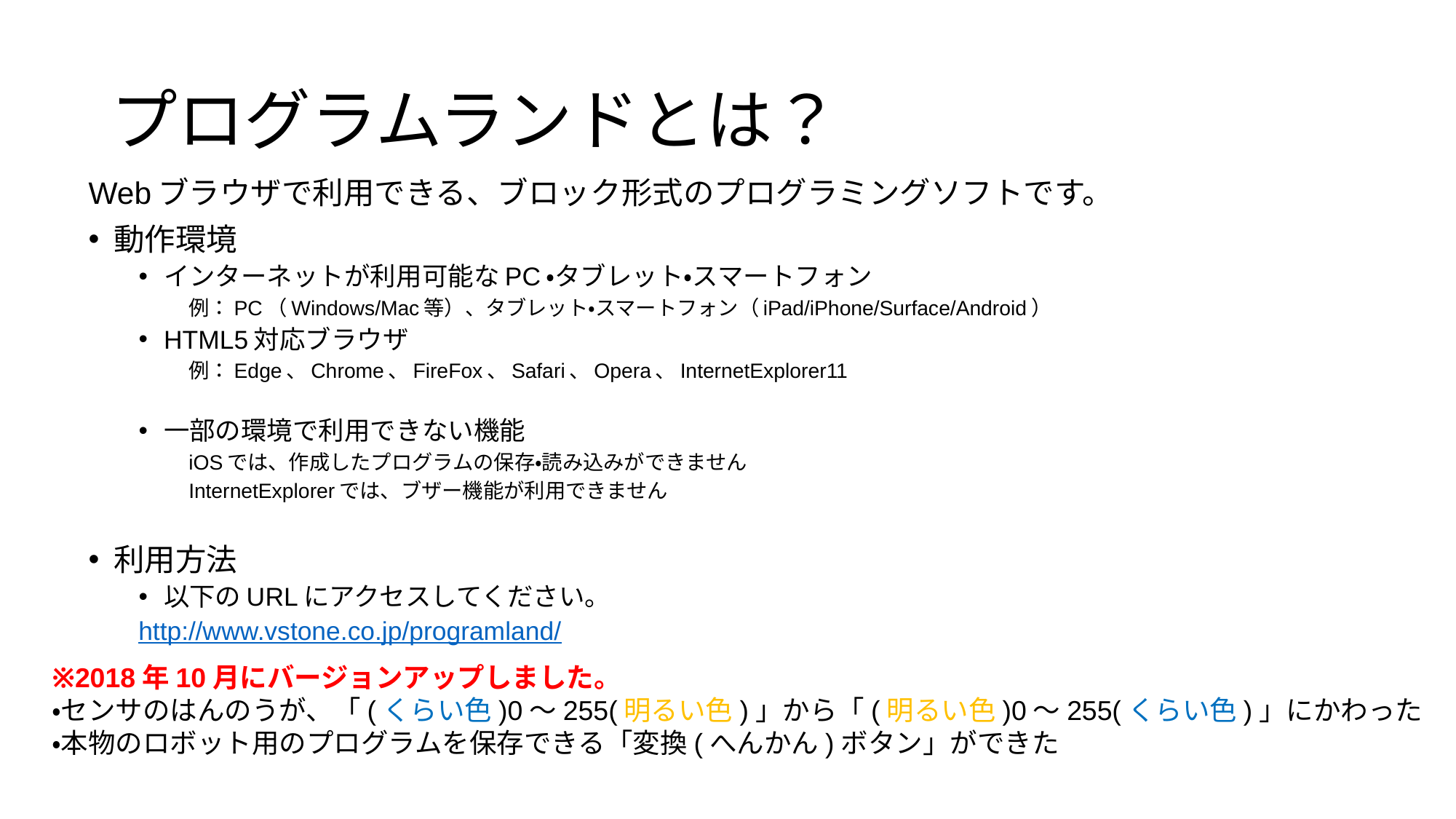

# プログラムランドとは？
Webブラウザで利用できる、ブロック形式のプログラミングソフトです。
動作環境
インターネットが利用可能なPC・タブレット・スマートフォン
例：PC（Windows/Mac等）、タブレット・スマートフォン（iPad/iPhone/Surface/Android）
HTML5対応ブラウザ
例：Edge、Chrome、FireFox、Safari、Opera、InternetExplorer11

一部の環境で利用できない機能
iOSでは、作成したプログラムの保存・読み込みができません
InternetExplorerでは、ブザー機能が利用できません

利用方法
以下のURLにアクセスしてください。
http://www.vstone.co.jp/programland/
※2018年10月にバージョンアップしました。
・センサのはんのうが、「(くらい色)0～255(明るい色)」から「(明るい色)0～255(くらい色)」にかわった
・本物のロボット用のプログラムを保存できる「変換(へんかん)ボタン」ができた